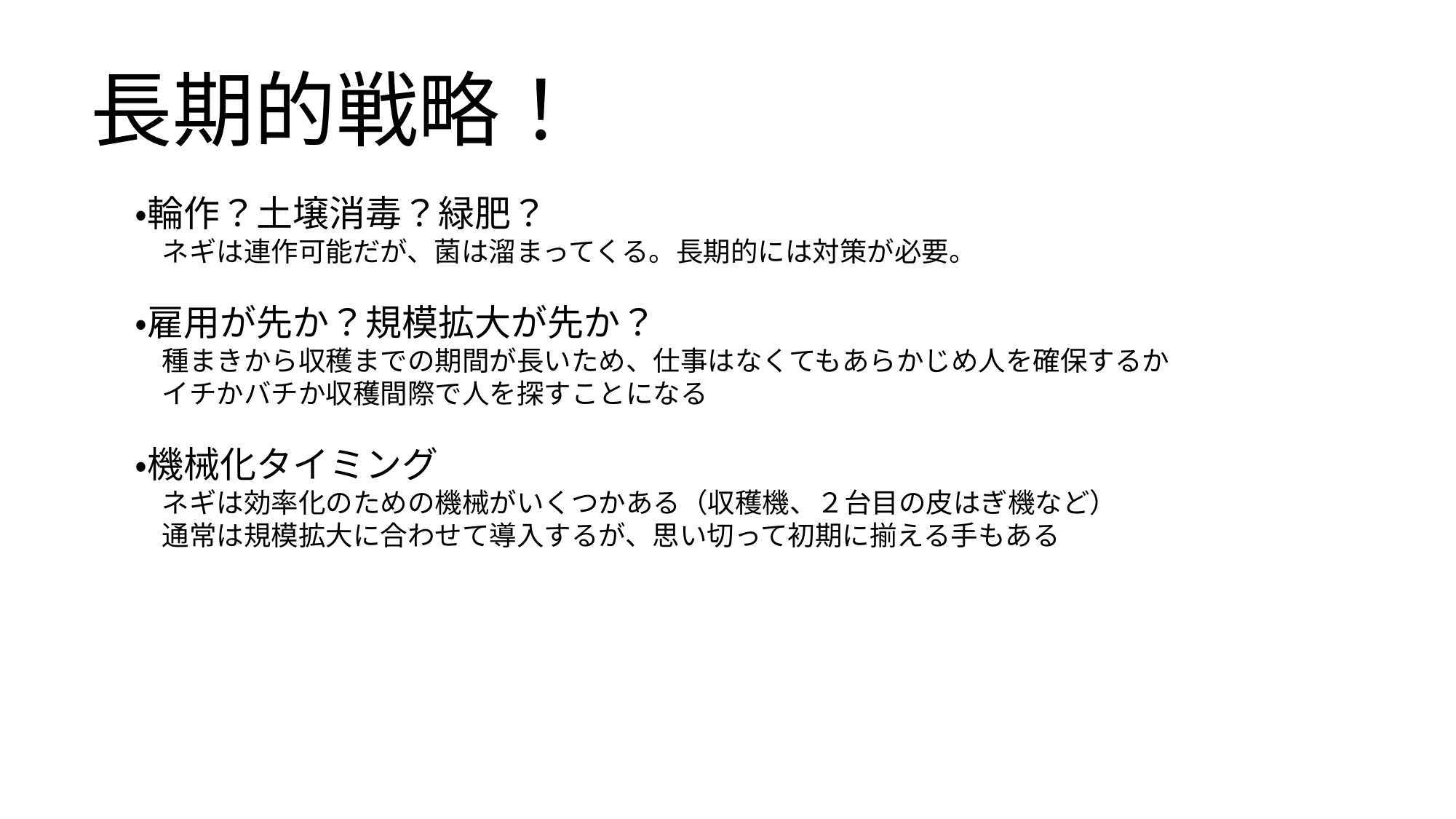

長期的戦略！
・輪作？土壌消毒？緑肥？
　ネギは連作可能だが、菌は溜まってくる。長期的には対策が必要。

・雇用が先か？規模拡大が先か？
　種まきから収穫までの期間が長いため、仕事はなくてもあらかじめ人を確保するか
　イチかバチか収穫間際で人を探すことになる

・機械化タイミング
　ネギは効率化のための機械がいくつかある（収穫機、２台目の皮はぎ機など）
　通常は規模拡大に合わせて導入するが、思い切って初期に揃える手もある